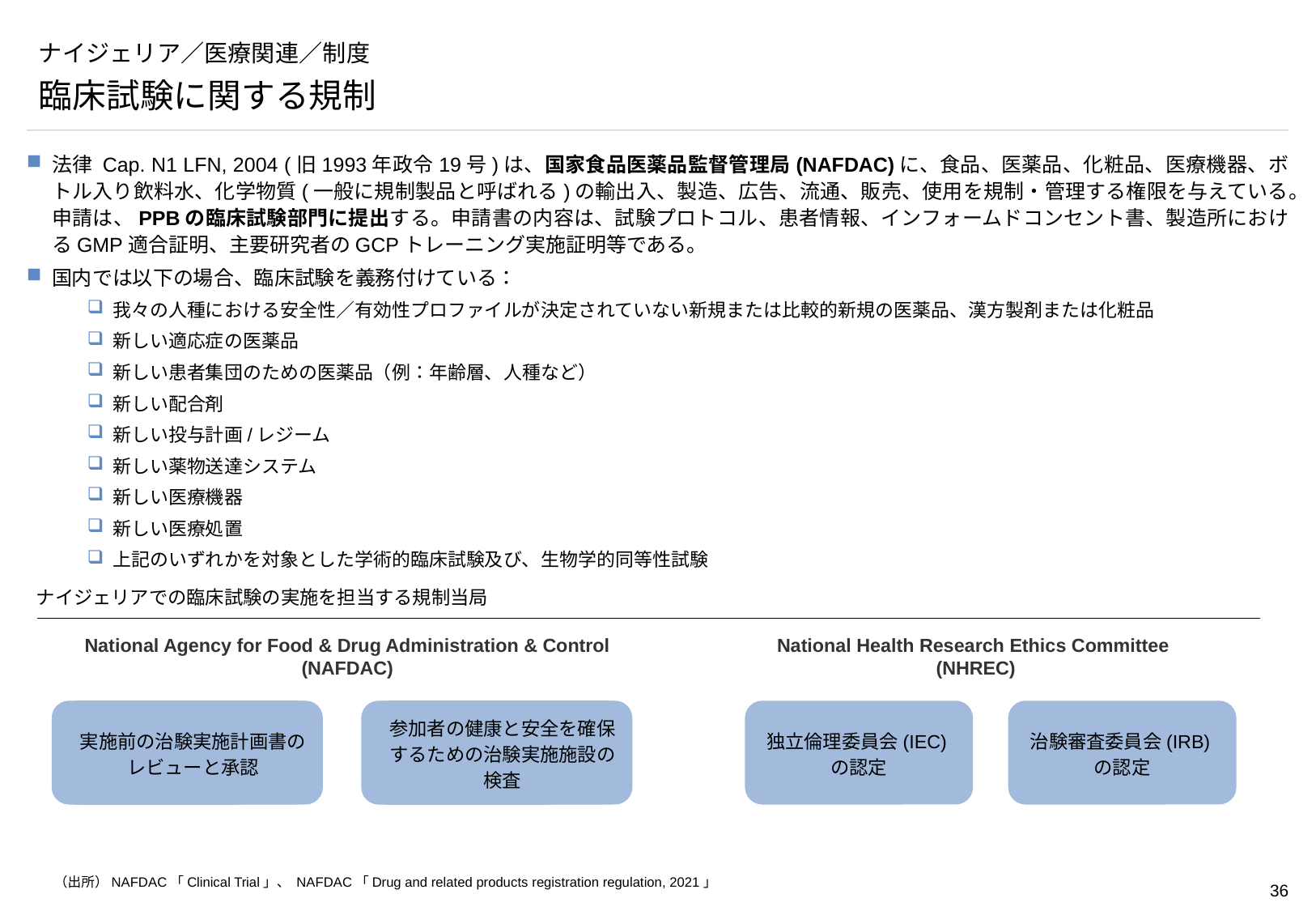

# ナイジェリア／医療関連／制度
臨床試験に関する規制
法律 Cap. N1 LFN, 2004 (旧1993年政令19号)は、国家食品医薬品監督管理局(NAFDAC)に、食品、医薬品、化粧品、医療機器、ボトル入り飲料水、化学物質(一般に規制製品と呼ばれる)の輸出入、製造、広告、流通、販売、使用を規制・管理する権限を与えている。申請は、PPBの臨床試験部門に提出する。申請書の内容は、試験プロトコル、患者情報、インフォームドコンセント書、製造所におけるGMP適合証明、主要研究者のGCPトレーニング実施証明等である。
国内では以下の場合、臨床試験を義務付けている：
我々の人種における安全性／有効性プロファイルが決定されていない新規または比較的新規の医薬品、漢方製剤または化粧品
新しい適応症の医薬品
新しい患者集団のための医薬品（例：年齢層、人種など）
新しい配合剤
新しい投与計画/レジーム
新しい薬物送達システム
新しい医療機器
新しい医療処置
上記のいずれかを対象とした学術的臨床試験及び、生物学的同等性試験
ナイジェリアでの臨床試験の実施を担当する規制当局
National Agency for Food & Drug Administration & Control (NAFDAC)
National Health Research Ethics Committee
(NHREC)
実施前の治験実施計画書のレビューと承認
実施前の治験実施計画書のレビューと承認
実施前の治験実施計画書のレビューと承認
参加者の健康と安全を確保するための試験施設の検査
参加者の健康と安全を確保するための試験施設の検査
参加者の健康と安全を確保するための治験実施施設の検査
独立倫理委員会(IEC)の認定
治験審査委員会(IRB)の認定
（出所）NAFDAC「Clinical Trial」、 NAFDAC「Drug and related products registration regulation, 2021」